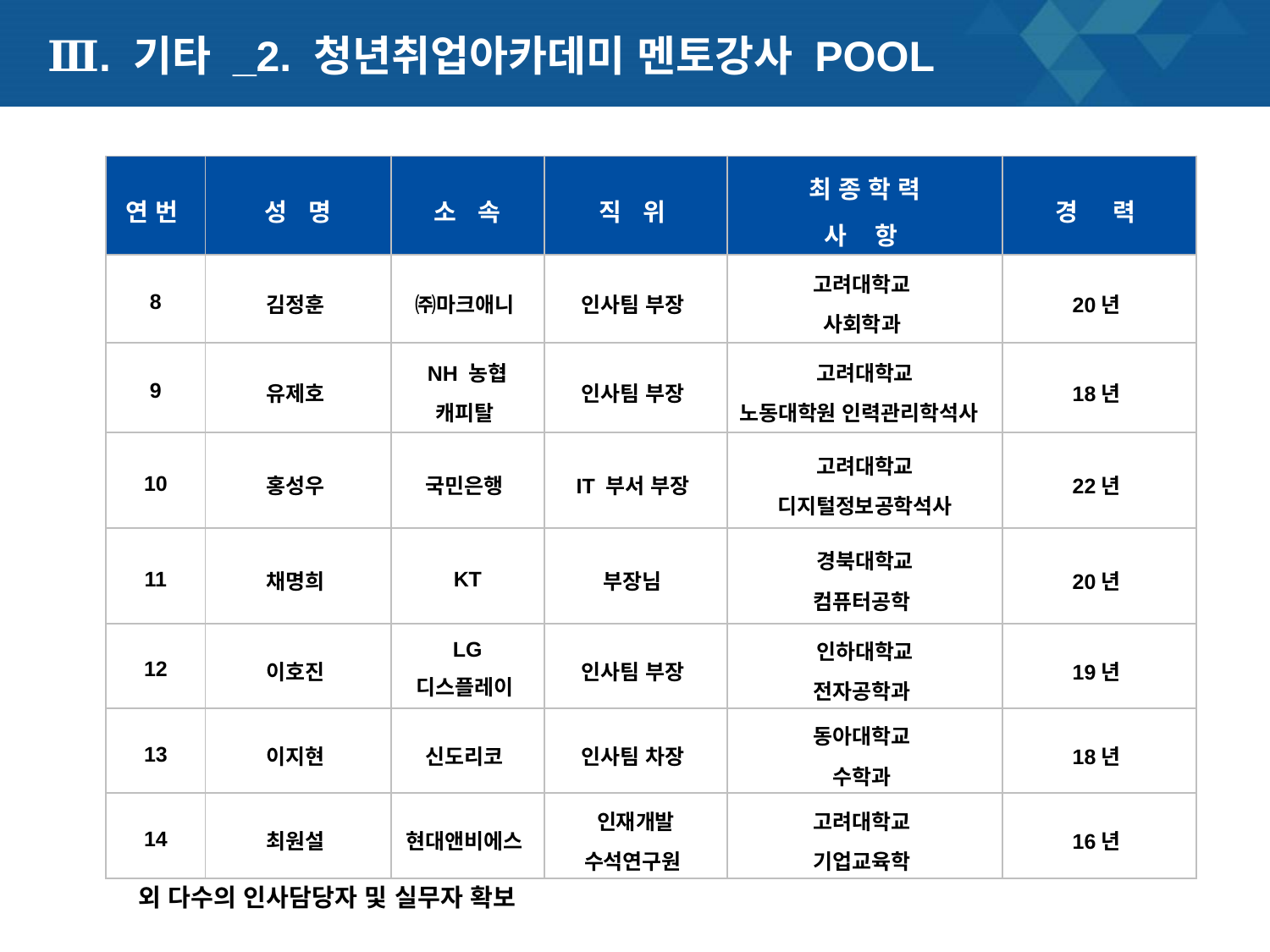

# Ⅲ. 기타 _2. 청년취업아카데미 멘토강사 POOL
| 연 번 | 성 명 | 소 속 | 직 위 | 최 종 학 력 사 항 | 경 력 |
| --- | --- | --- | --- | --- | --- |
| 8 | 김정훈 | ㈜마크애니 | 인사팀 부장 | 고려대학교 사회학과 | 20년 |
| 9 | 유제호 | NH 농협 캐피탈 | 인사팀 부장 | 고려대학교 노동대학원 인력관리학석사 | 18년 |
| 10 | 홍성우 | 국민은행 | IT 부서 부장 | 고려대학교 디지털정보공학석사 | 22년 |
| 11 | 채명희 | KT | 부장님 | 경북대학교 컴퓨터공학 | 20년 |
| 12 | 이호진 | LG 디스플레이 | 인사팀 부장 | 인하대학교 전자공학과 | 19년 |
| 13 | 이지현 | 신도리코 | 인사팀 차장 | 동아대학교 수학과 | 18년 |
| 14 | 최원설 | 현대앤비에스 | 인재개발 수석연구원 | 고려대학교 기업교육학 | 16년 |
외 다수의 인사담당자 및 실무자 확보